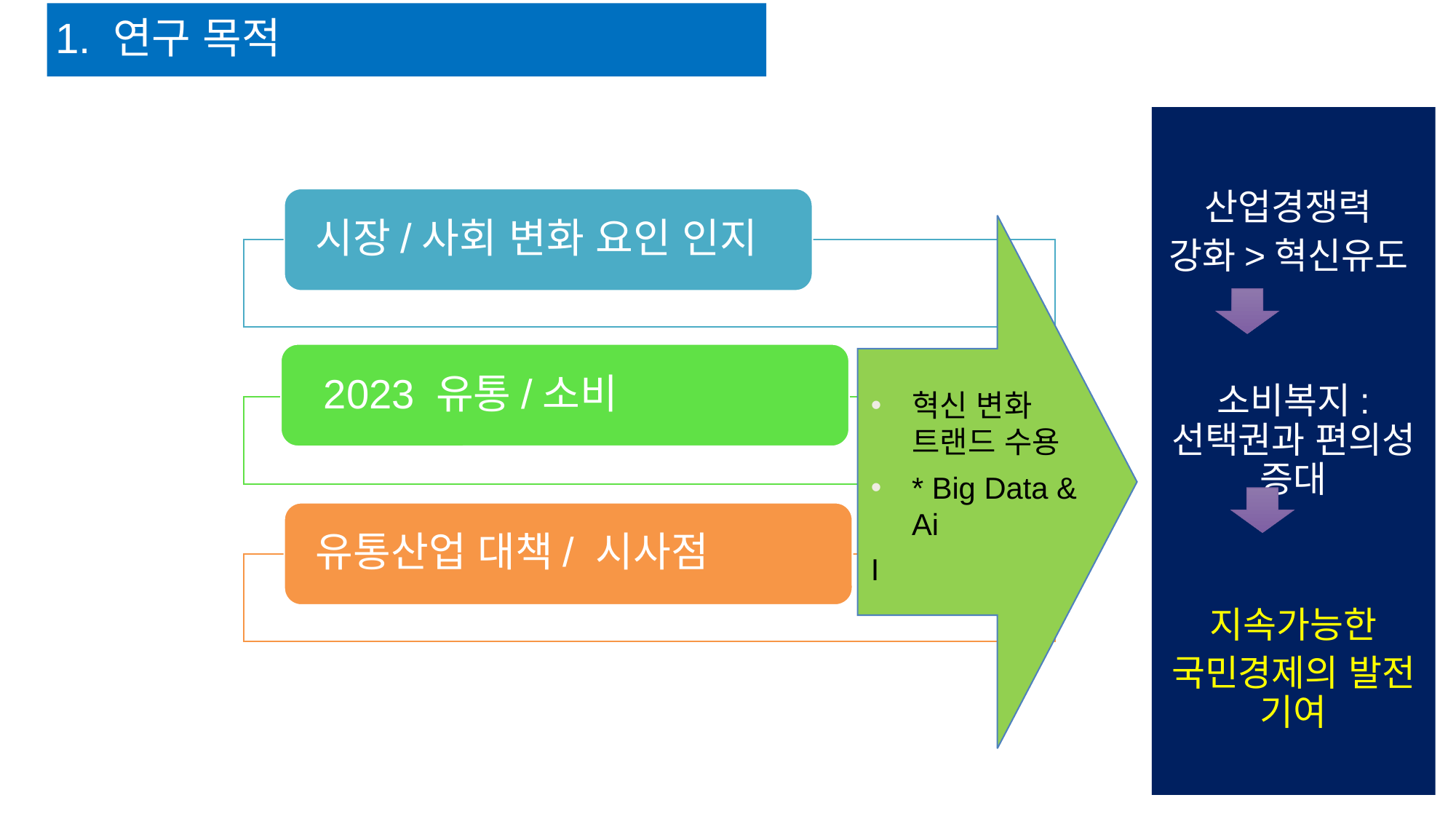

1. 연구 목적
시장/사회 변화 요인 인지
 2023 유통/소비
유통산업 대책/ 시사점

산업경쟁력
강화>혁신유도

소비복지: 선택권과 편의성 증대

지속가능한
국민경제의 발전 기여

혁신 변화 트랜드 수용
* Big Data & Ai
I